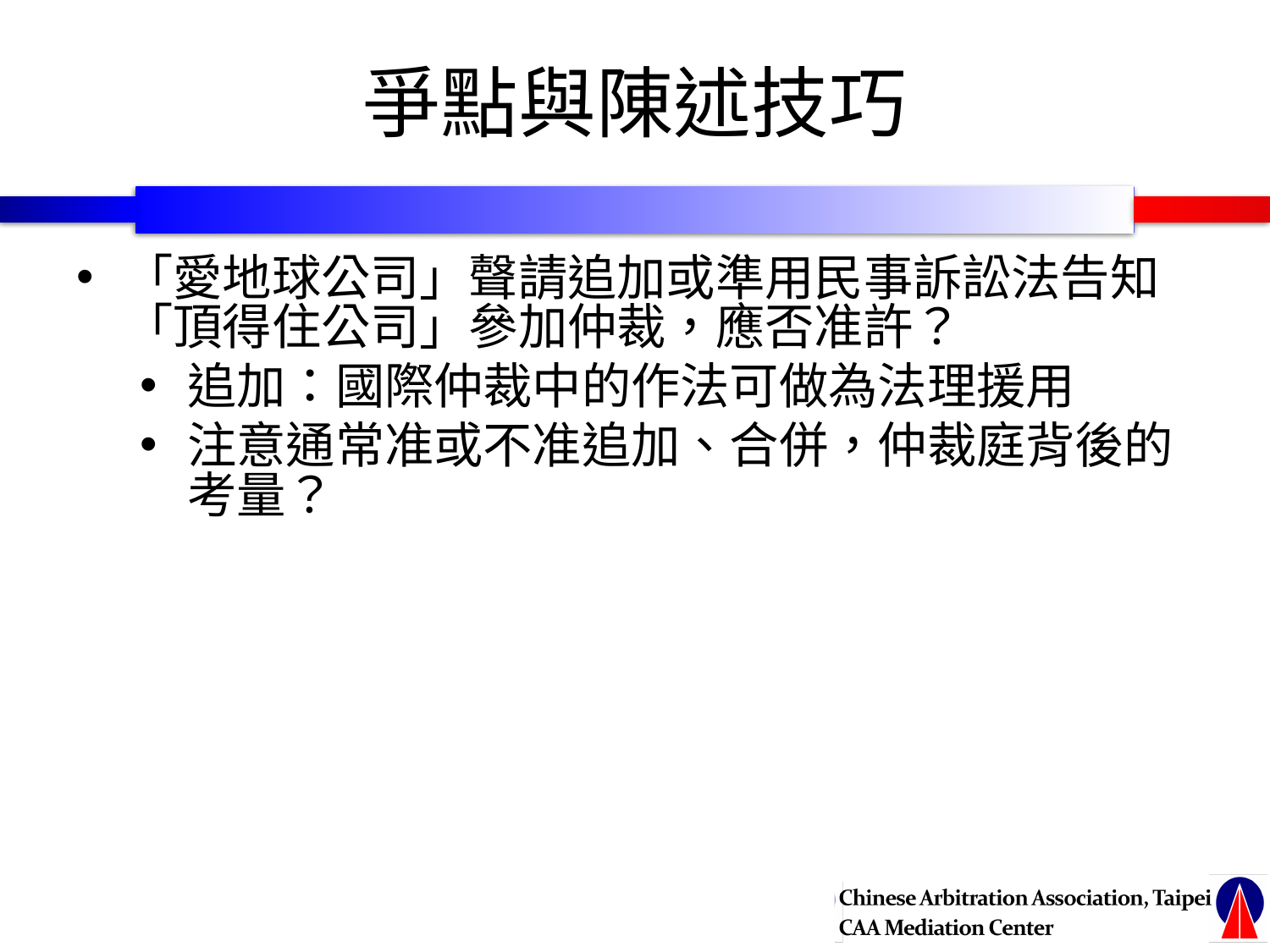

# 爭點與陳述技巧
「愛地球公司」聲請追加或準用民事訴訟法告知「頂得住公司」參加仲裁，應否准許？
追加：國際仲裁中的作法可做為法理援用
注意通常准或不准追加、合併，仲裁庭背後的考量？